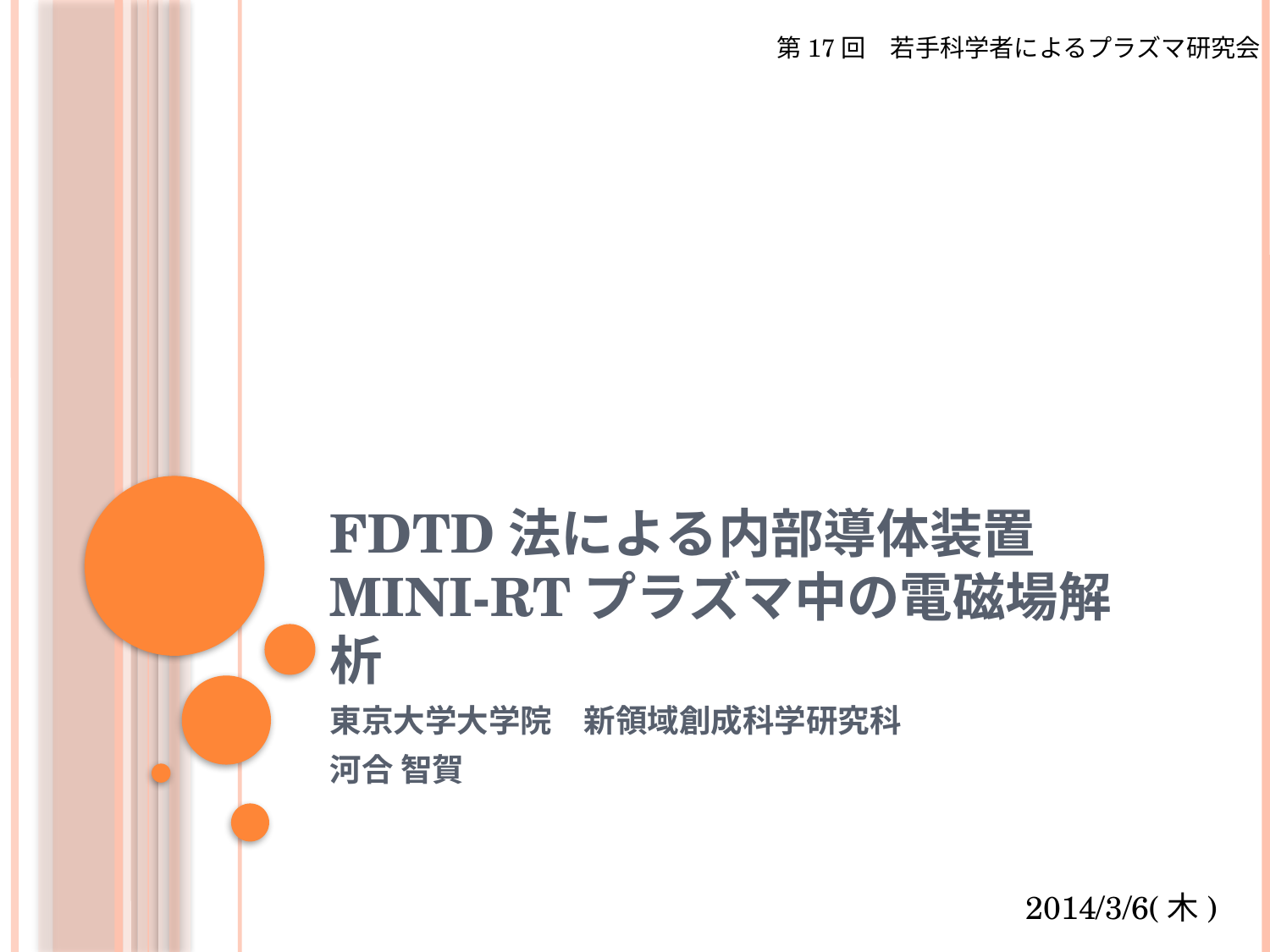

第17回　若手科学者によるプラズマ研究会
# FDTD法による内部導体装置Mini-RTプラズマ中の電磁場解析
東京大学大学院　新領域創成科学研究科
河合 智賀
2014/3/6(木)